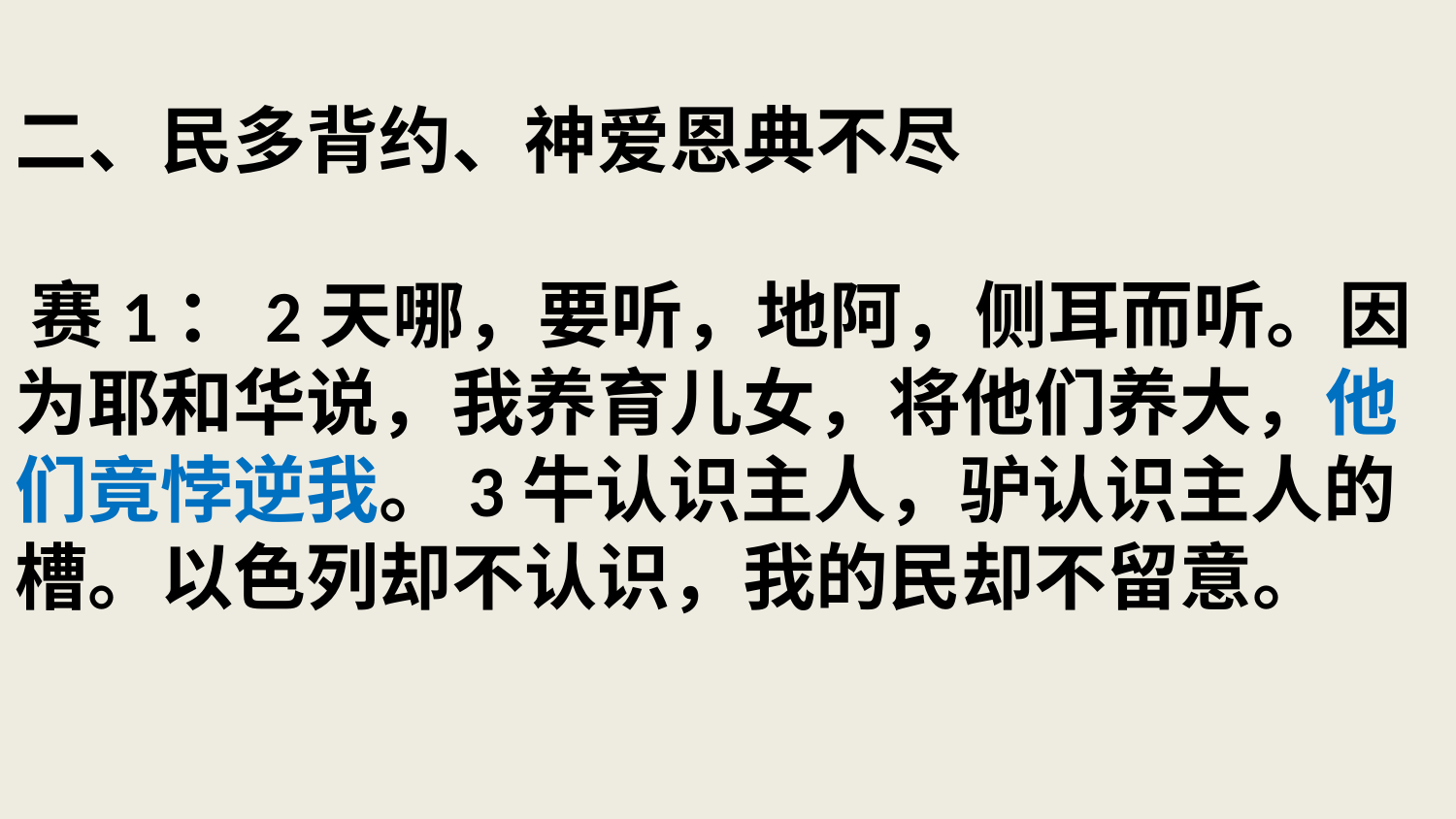

# 二、民多背约、神爱恩典不尽 赛1：2天哪，要听，地阿，侧耳而听。因为耶和华说，我养育儿女，将他们养大，他们竟悖逆我。3牛认识主人，驴认识主人的槽。以色列却不认识，我的民却不留意。